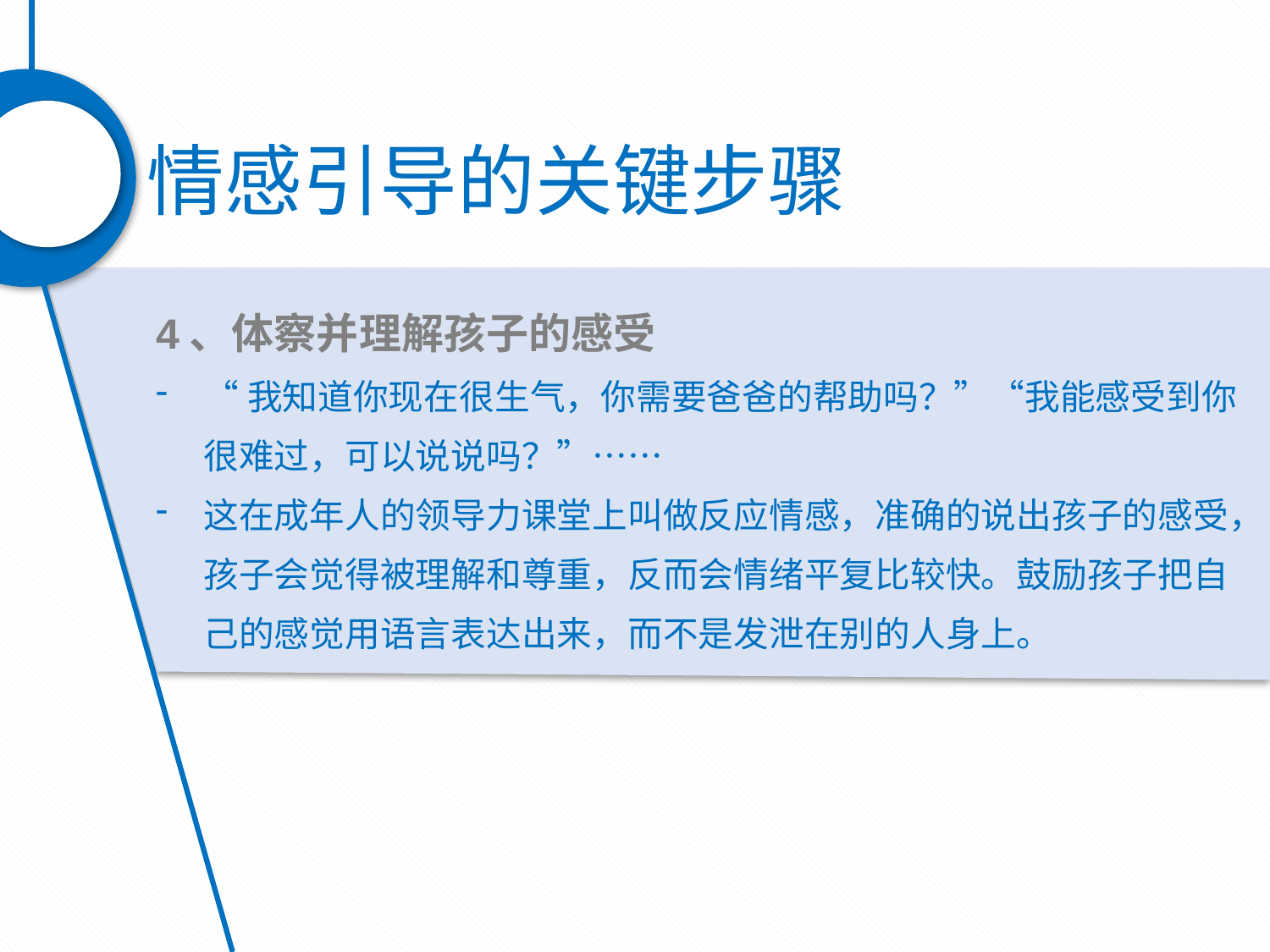

情感引导的关键步骤

4、体察并理解孩子的感受
“我知道你现在很生气，你需要爸爸的帮助吗？”“我能感受到你很难过，可以说说吗？”……
这在成年人的领导力课堂上叫做反应情感，准确的说出孩子的感受，孩子会觉得被理解和尊重，反而会情绪平复比较快。鼓励孩子把自己的感觉用语言表达出来，而不是发泄在别的人身上。